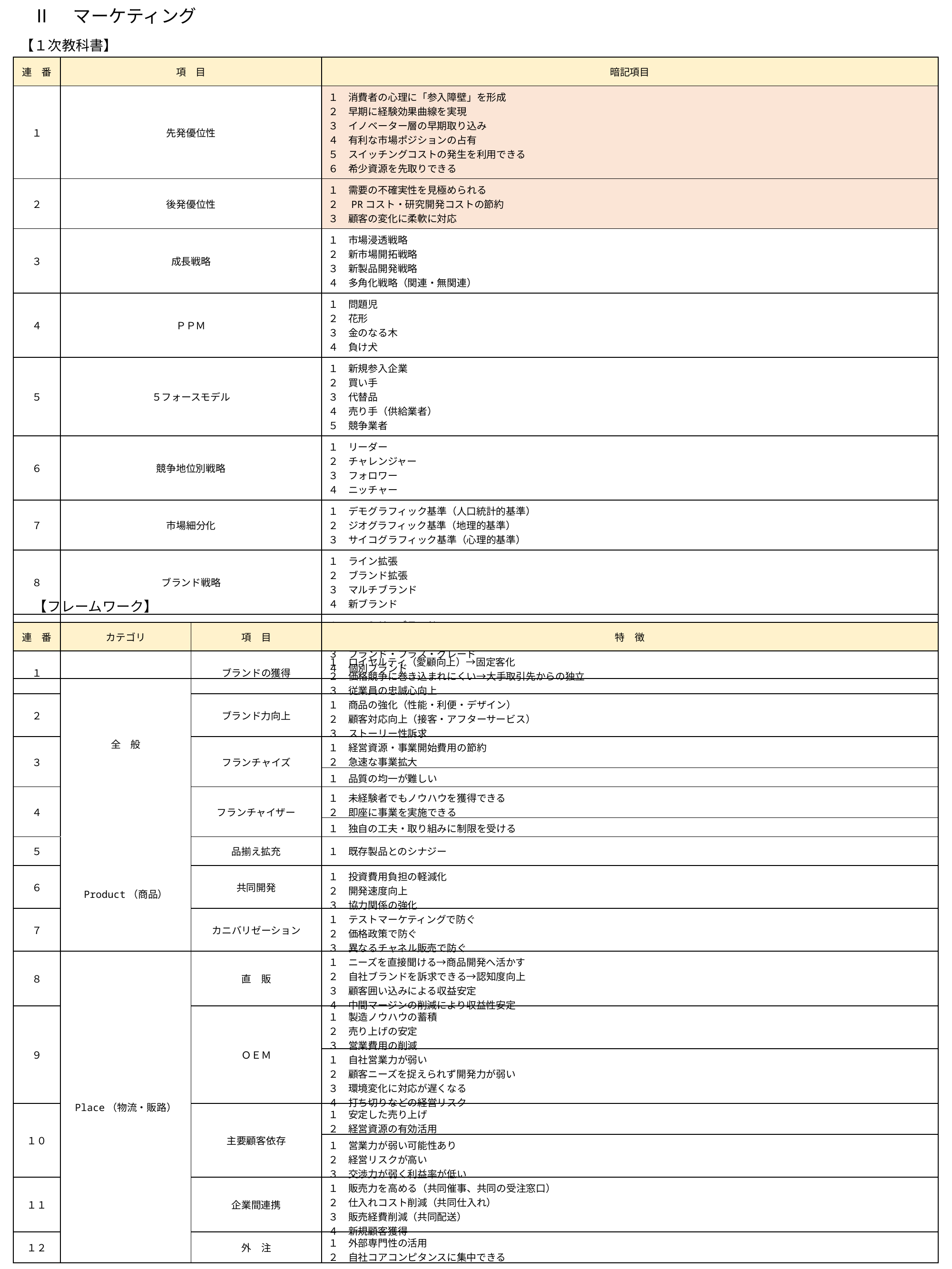

Ⅱ　マーケティング
【１次教科書】
| 連　番 | 項　目 | 暗記項目 |
| --- | --- | --- |
| １ | 先発優位性 | １　消費者の心理に「参入障壁」を形成 ２　早期に経験効果曲線を実現 ３　イノベーター層の早期取り込み ４　有利な市場ポジションの占有 ５　スイッチングコストの発生を利用できる ６　希少資源を先取りできる |
| ２ | 後発優位性 | １　需要の不確実性を見極められる ２　PRコスト・研究開発コストの節約 ３　顧客の変化に柔軟に対応 |
| ３ | 成長戦略 | １　市場浸透戦略 ２　新市場開拓戦略 ３　新製品開発戦略 ４　多角化戦略（関連・無関連） |
| ４ | ＰＰＭ | １　問題児 ２　花形 ３　金のなる木 ４　負け犬 |
| ５ | ５フォースモデル | １　新規参入企業 ２　買い手 ３　代替品 ４　売り手（供給業者） ５　競争業者 |
| ６ | 競争地位別戦略 | １　リーダー ２　チャレンジャー ３　フォロワー ４　ニッチャー |
| ７ | 市場細分化 | １　デモグラフィック基準（人口統計的基準） ２　ジオグラフィック基準（地理的基準） ３　サイコグラフィック基準（心理的基準） |
| ８ | ブランド戦略 | １　ライン拡張 ２　ブランド拡張 ３　マルチブランド ４　新ブランド |
| ９ | ブランド採用戦略 | １　ファミリーブランド ２　ダブルブランド ３　ブランド・プラス・グレード ４　個別ブランド |
【フレームワーク】
| 連　番 | カテゴリ | 項　目 | 特　徴 |
| --- | --- | --- | --- |
| １ | 全　般 | ブランドの獲得 | １　ロイヤルティ（愛顧向上）→固定客化 ２　価格競争に巻き込まれにくい→大手取引先からの独立 ３　従業員の忠誠心向上 |
| ２ |  | ブランド力向上 | １　商品の強化（性能・利便・デザイン） ２　顧客対応向上（接客・アフターサービス） ３　ストーリー性訴求 |
| ３ |  | フランチャイズ | １　経営資源・事業開始費用の節約 ２　急速な事業拡大 |
|  |  |  | １　品質の均一が難しい |
| ４ |  | フランチャイザー | １　未経験者でもノウハウを獲得できる ２　即座に事業を実施できる |
|  |  |  | １　独自の工夫・取り組みに制限を受ける |
| ５ | Product（商品） | 品揃え拡充 | １　既存製品とのシナジー |
| ６ |  | 共同開発 | １　投資費用負担の軽減化 ２　開発速度向上 ３　協力関係の強化 |
| ７ |  | カニバリゼーション | １　テストマーケティングで防ぐ ２　価格政策で防ぐ ３　異なるチャネル販売で防ぐ |
| ８ | Place（物流・販路） | 直　販 | １　ニーズを直接聞ける→商品開発へ活かす ２　自社ブランドを訴求できる→認知度向上 ３　顧客囲い込みによる収益安定 ４　中間マージンの削減により収益性安定 |
| ９ |  | ＯＥＭ | １　製造ノウハウの蓄積 ２　売り上げの安定 ３　営業費用の削減 |
|  |  |  | １　自社営業力が弱い ２　顧客ニーズを捉えられず開発力が弱い ３　環境変化に対応が遅くなる ４　打ち切りなどの経営リスク |
| １０ |  | 主要顧客依存 | １　安定した売り上げ ２　経営資源の有効活用 |
|  |  |  | １　営業力が弱い可能性あり ２　経営リスクが高い ３　交渉力が弱く利益率が低い |
| １１ |  | 企業間連携 | １　販売力を高める（共同催事、共同の受注窓口） ２　仕入れコスト削減（共同仕入れ） ３　販売経費削減（共同配送） ４　新規顧客獲得 |
| １２ |  | 外　注 | １　外部専門性の活用 ２　自社コアコンピタンスに集中できる |